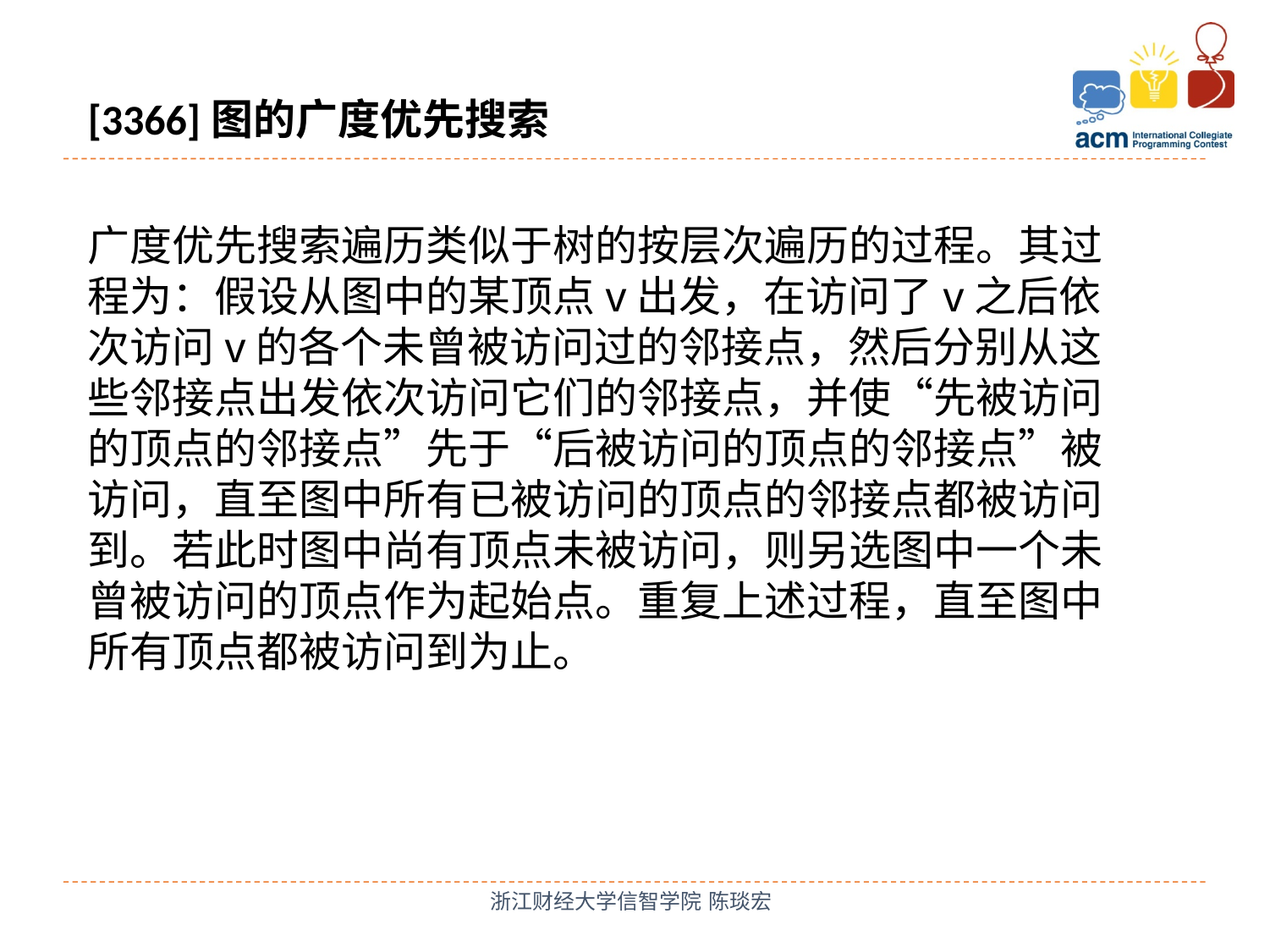

[3366]图的广度优先搜索
广度优先搜索遍历类似于树的按层次遍历的过程。其过程为：假设从图中的某顶点v出发，在访问了v之后依次访问v的各个未曾被访问过的邻接点，然后分别从这些邻接点出发依次访问它们的邻接点，并使“先被访问的顶点的邻接点”先于“后被访问的顶点的邻接点”被访问，直至图中所有已被访问的顶点的邻接点都被访问到。若此时图中尚有顶点未被访问，则另选图中一个未曾被访问的顶点作为起始点。重复上述过程，直至图中所有顶点都被访问到为止。
浙江财经大学信智学院 陈琰宏
67